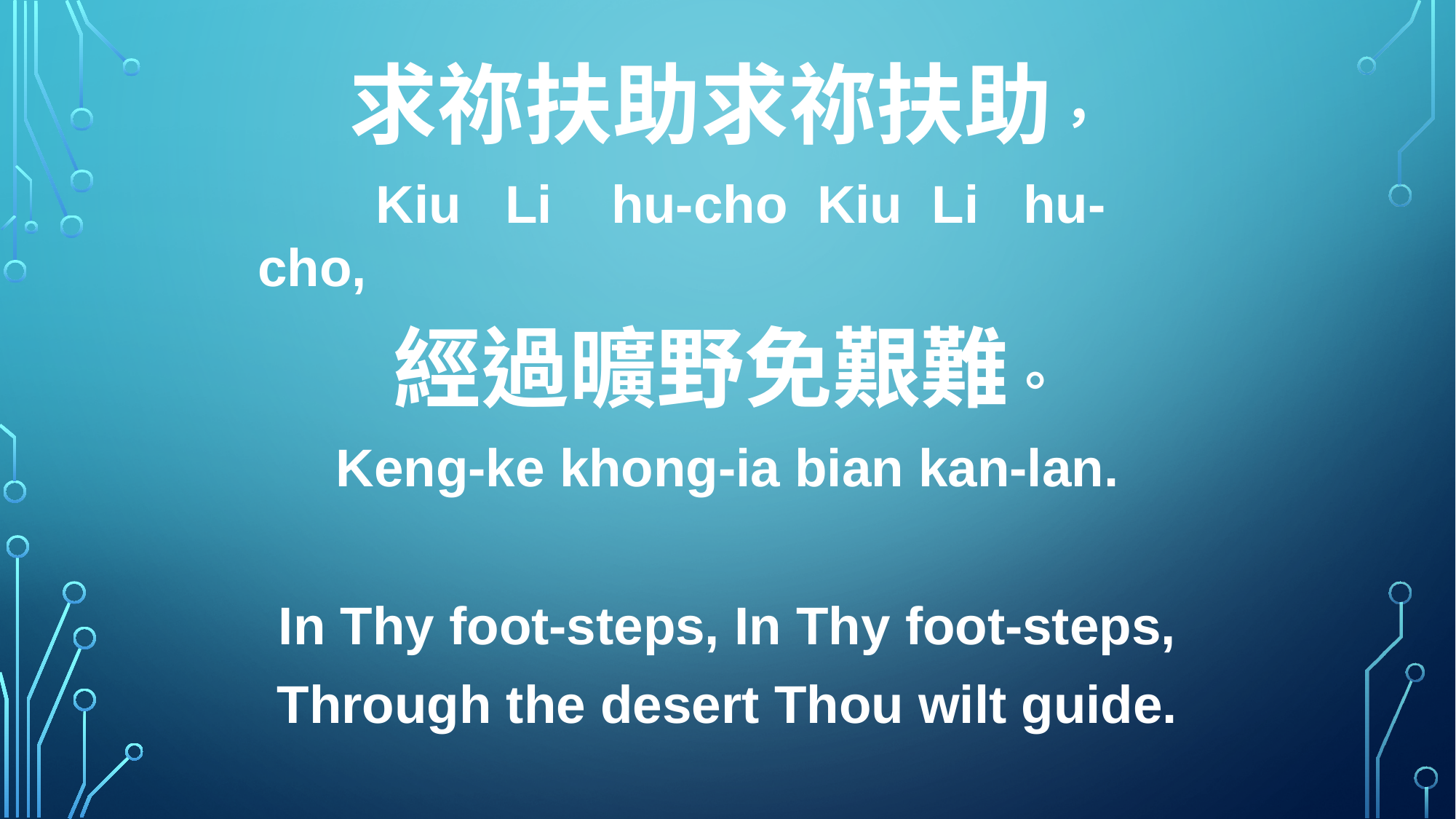

求祢扶助求祢扶助，
        Kiu   Li    hu-cho  Kiu  Li   hu-cho,
經過曠野免艱難。
Keng-ke khong-ia bian kan-lan.

In Thy foot-steps, In Thy foot-steps,
Through the desert Thou wilt guide.